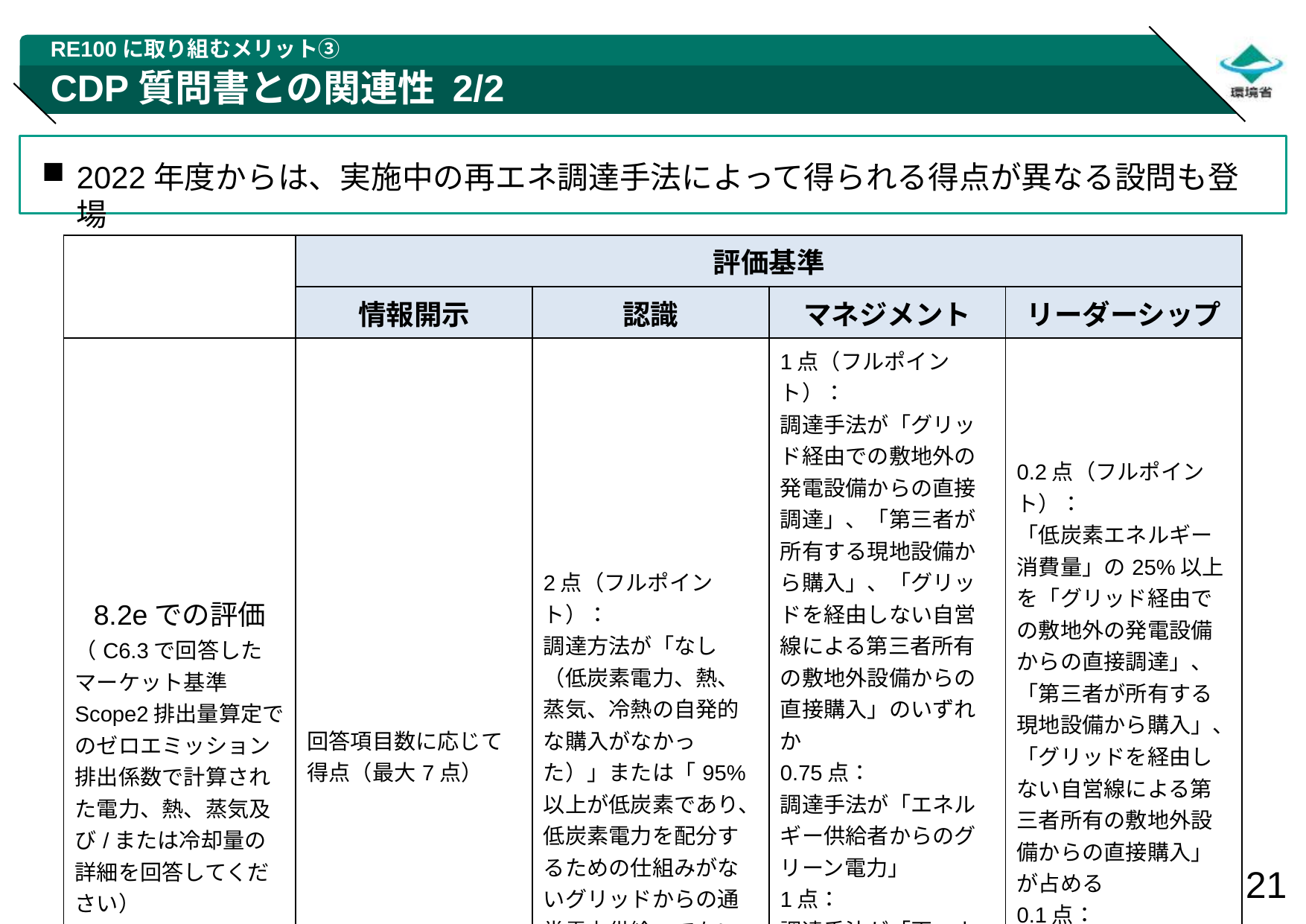

RE100に取り組むメリット③
# CDP質問書との関連性 2/2
2022年度からは、実施中の再エネ調達手法によって得られる得点が異なる設問も登場
|  | 評価基準 |  |  |  |
| --- | --- | --- | --- | --- |
|  | 情報開示 | 認識 | マネジメント | リーダーシップ |
| 8.2eでの評価 （C6.3で回答したマーケット基準Scope2排出量算定でのゼロエミッション排出係数で計算された電力、熱、蒸気及び/または冷却量の詳細を回答してください） | 回答項目数に応じて得点（最大7点） | 2点（フルポイント）： 調達方法が「なし（低炭素電力、熱、蒸気、冷熱の自発的な購入がなかった）」または「95%以上が低炭素であり、低炭素電力を配分するための仕組みがないグリッドからの通常電力供給」でない | 1点（フルポイント）： 調達手法が「グリッド経由での敷地外の発電設備からの直接調達」、「第三者が所有する現地設備から購入」、「グリッドを経由しない自営線による第三者所有の敷地外設備からの直接購入」のいずれか 0.75点： 調達手法が「エネルギー供給者からのグリーン電力」 1点： 調達手法が「再エネ電力証書（EAC)によって裏付けされたグリッドからの通常の電力供給」、「電力から分離された再エネ電力証書（EAC)購入」のいずれか | 0.2点（フルポイント）： 「低炭素エネルギー消費量」の25%以上を「グリッド経由での敷地外の発電設備からの直接調達」、「第三者が所有する現地設備から購入」、「グリッドを経由しない自営線による第三者所有の敷地外設備からの直接購入」が占める 0.1点： 「低炭素エネルギー消費量」の25%未満を上記3つの調達手法が占める |